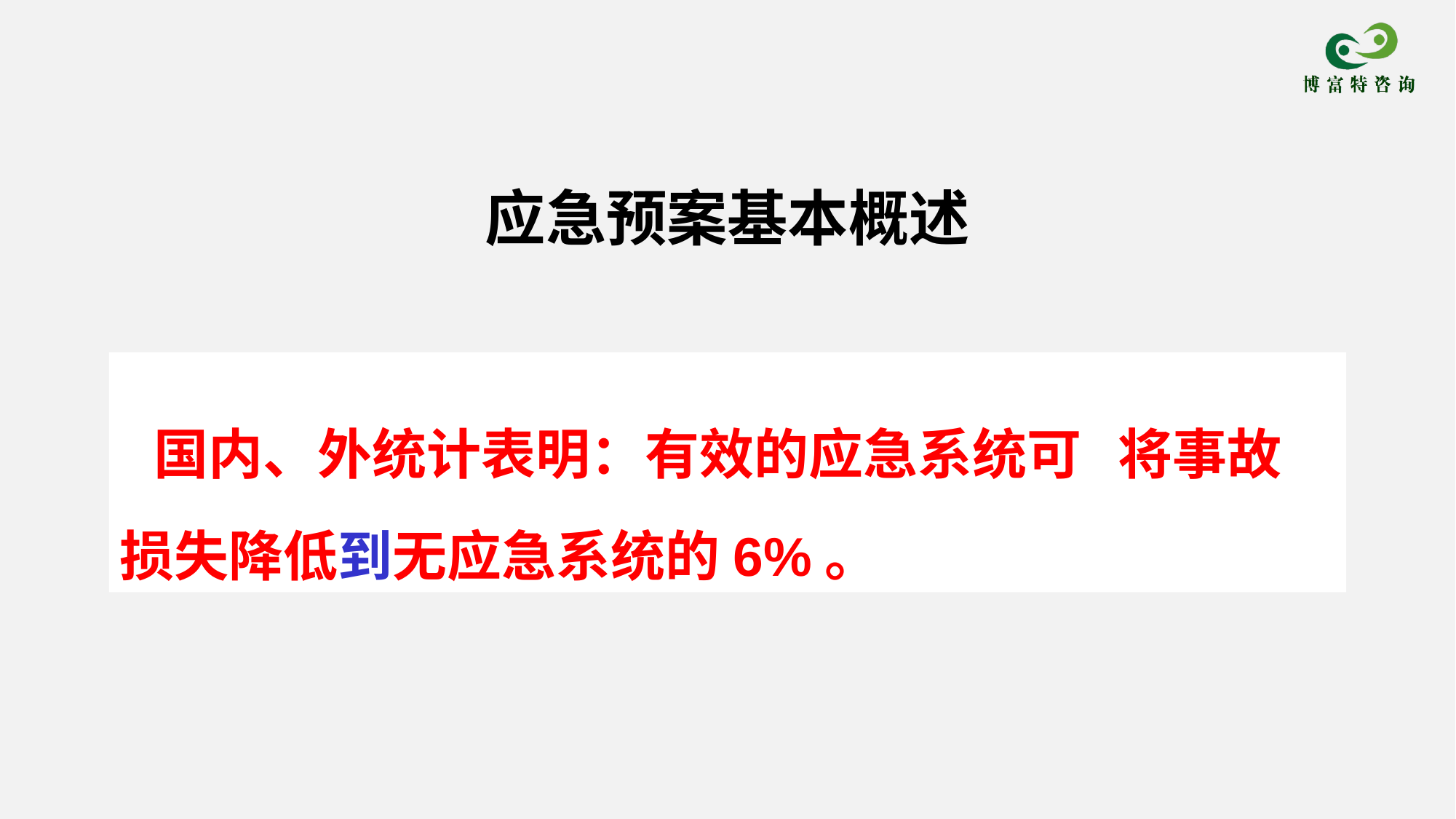

应急预案基本概述
 国内、外统计表明：有效的应急系统可   将事故损失降低到无应急系统的6%。